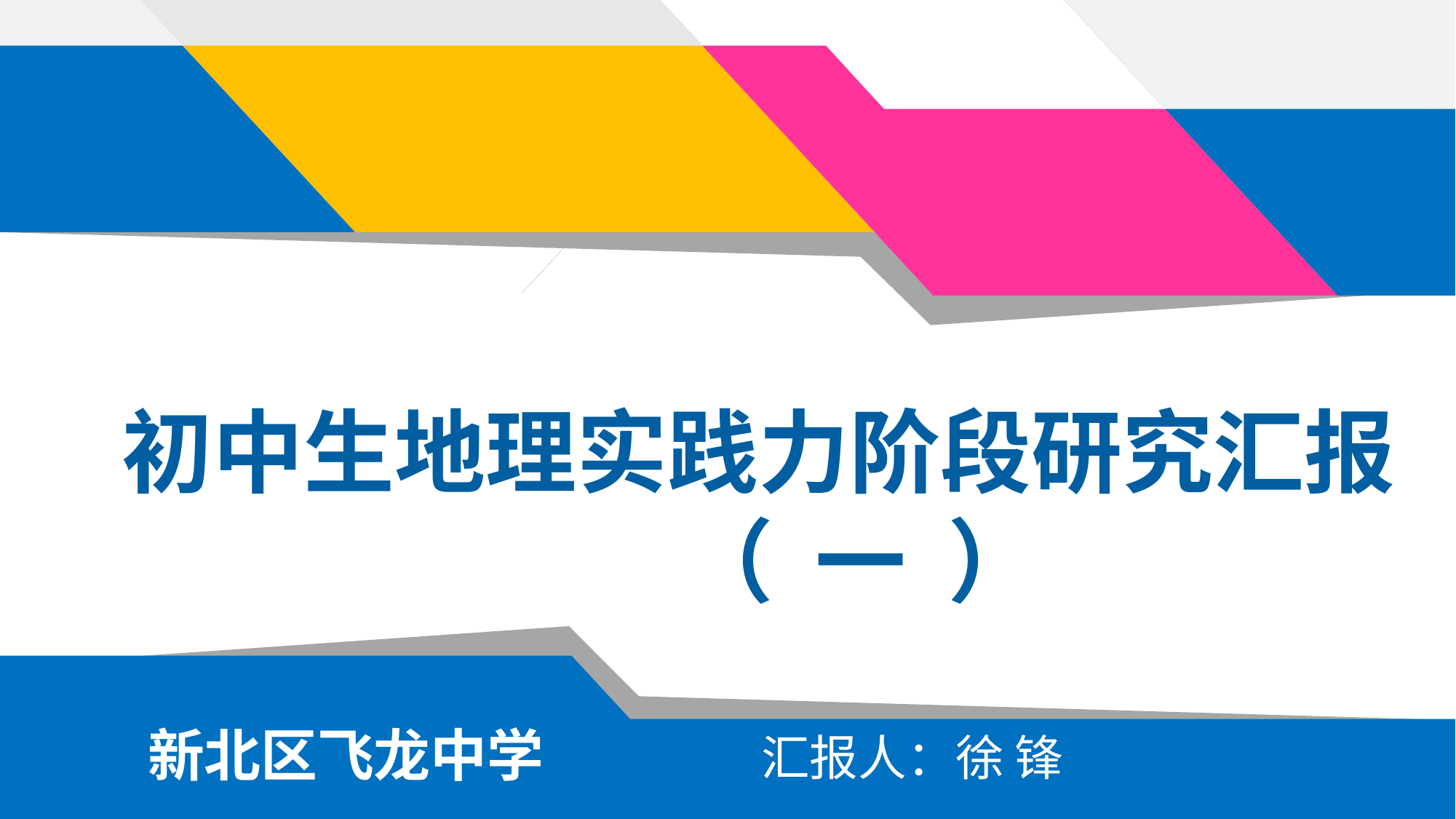

初中生地理实践力阶段研究汇报
                          （  一  ）

新北区飞龙中学
汇报人：徐 锋